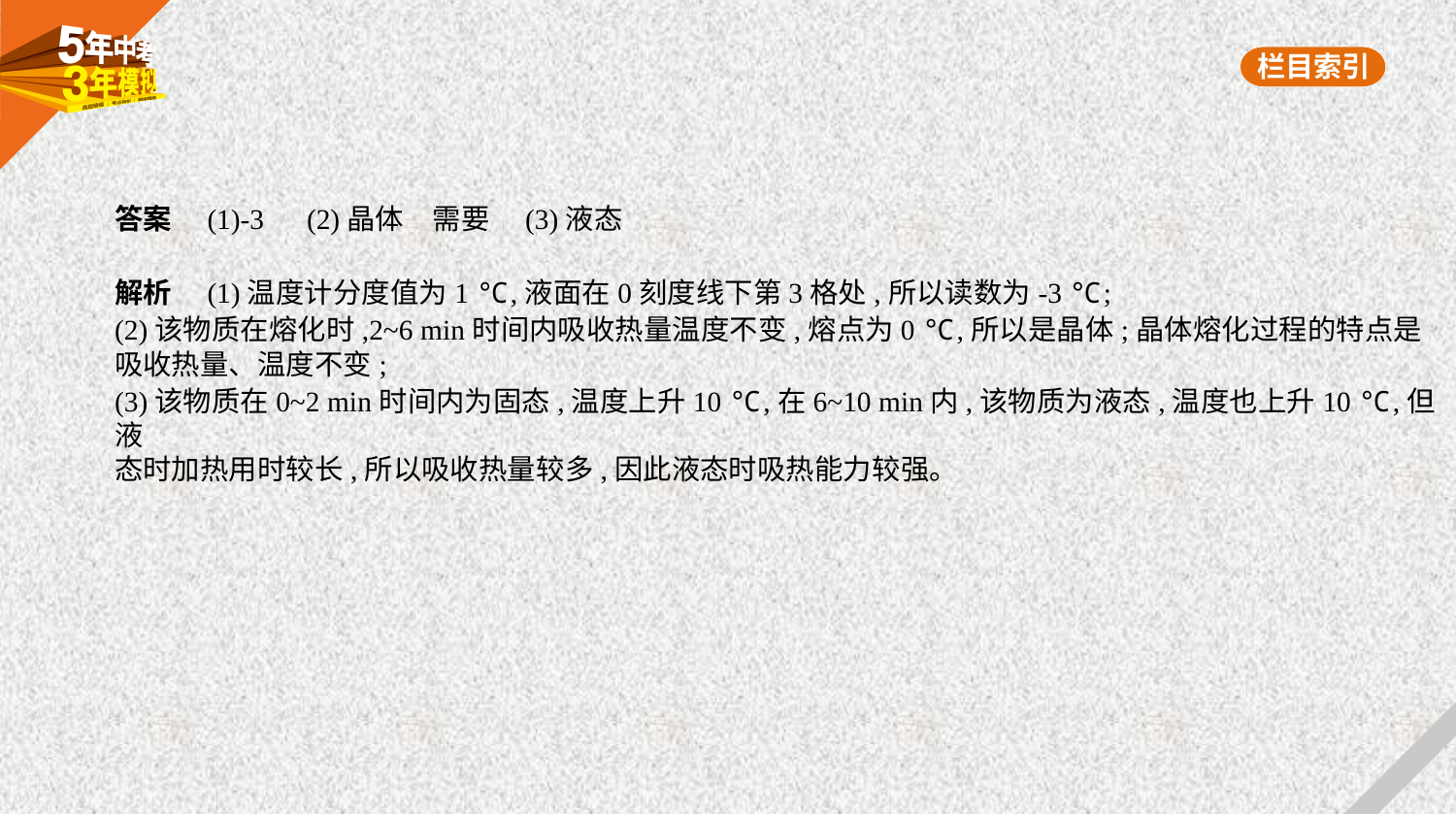

答案　(1)-3　(2)晶体　需要　(3)液态
解析　(1)温度计分度值为1 ℃,液面在0刻度线下第3格处,所以读数为-3 ℃;
(2)该物质在熔化时,2~6 min时间内吸收热量温度不变,熔点为0 ℃,所以是晶体;晶体熔化过程的特点是
吸收热量、温度不变;
(3)该物质在0~2 min时间内为固态,温度上升10 ℃,在6~10 min内,该物质为液态,温度也上升10 ℃,但液
态时加热用时较长,所以吸收热量较多,因此液态时吸热能力较强。